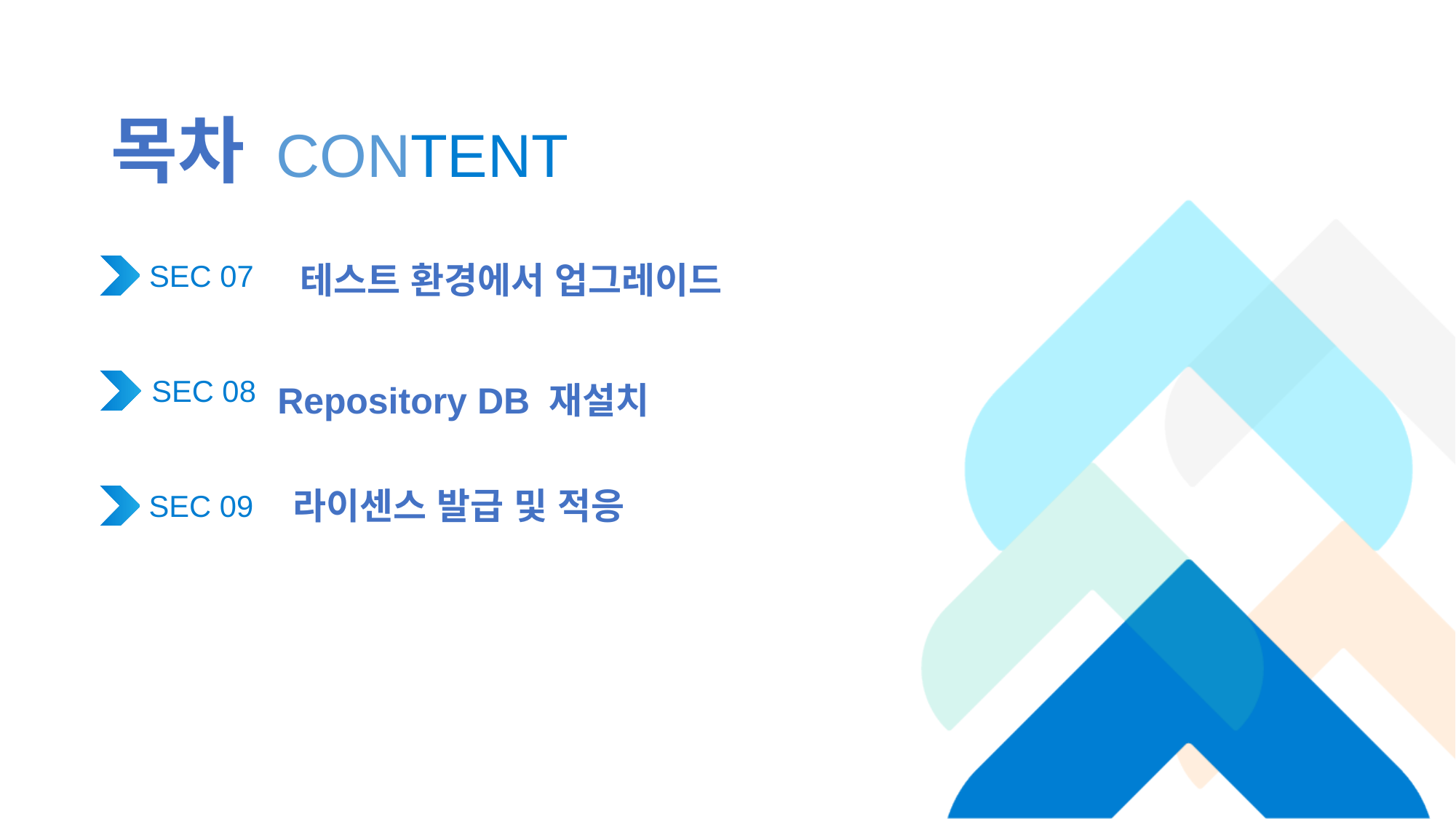

# 목차 CONTENT
SEC 07
테스트 환경에서 업그레이드

Repository DB 재설치
SEC 08

라이센스 발급 및 적응
SEC 09